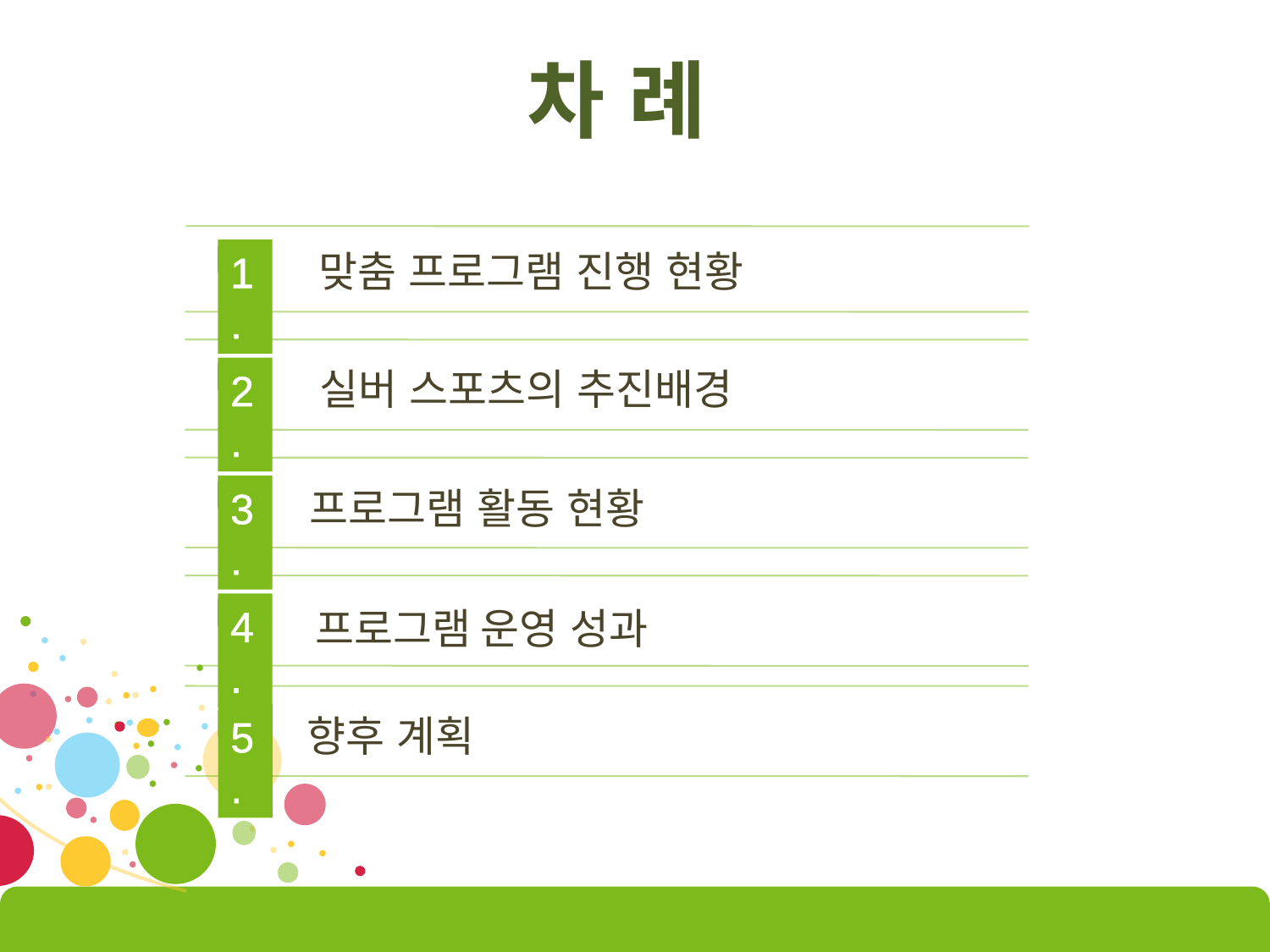

차 례
  맞춤 프로그램 진행 현황
1.

 실버 스포츠의 추진배경
2.

 프로그램 활동 현황

3.

4.

프로그램 운영 성과
 향후 계획
5.